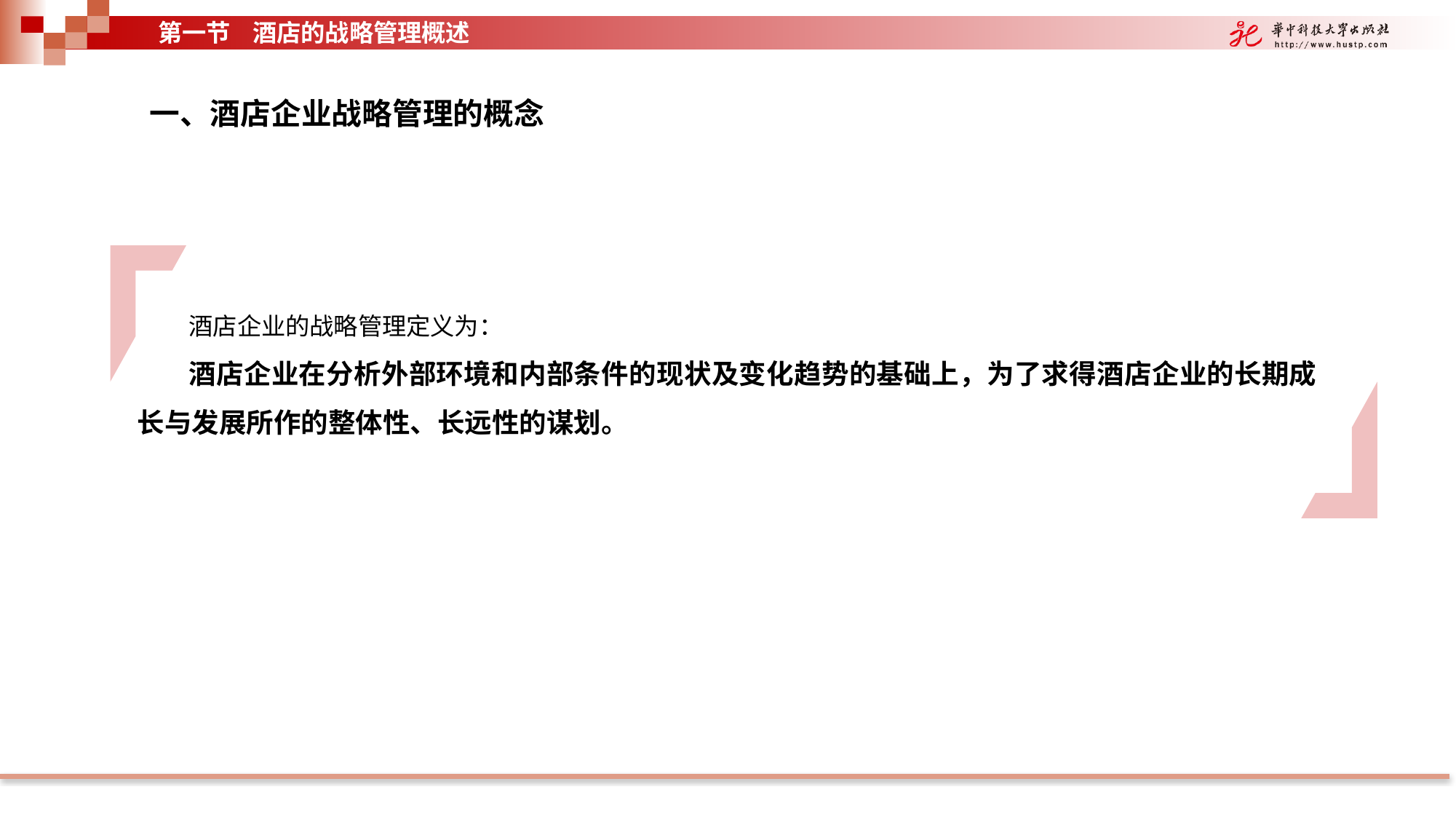

第一节    酒店的战略管理概述
一、酒店企业战略管理的概念

酒店企业的战略管理定义为：
酒店企业在分析外部环境和内部条件的现状及变化趋势的基础上，为了求得酒店企业的长期成长与发展所作的整体性、长远性的谋划。